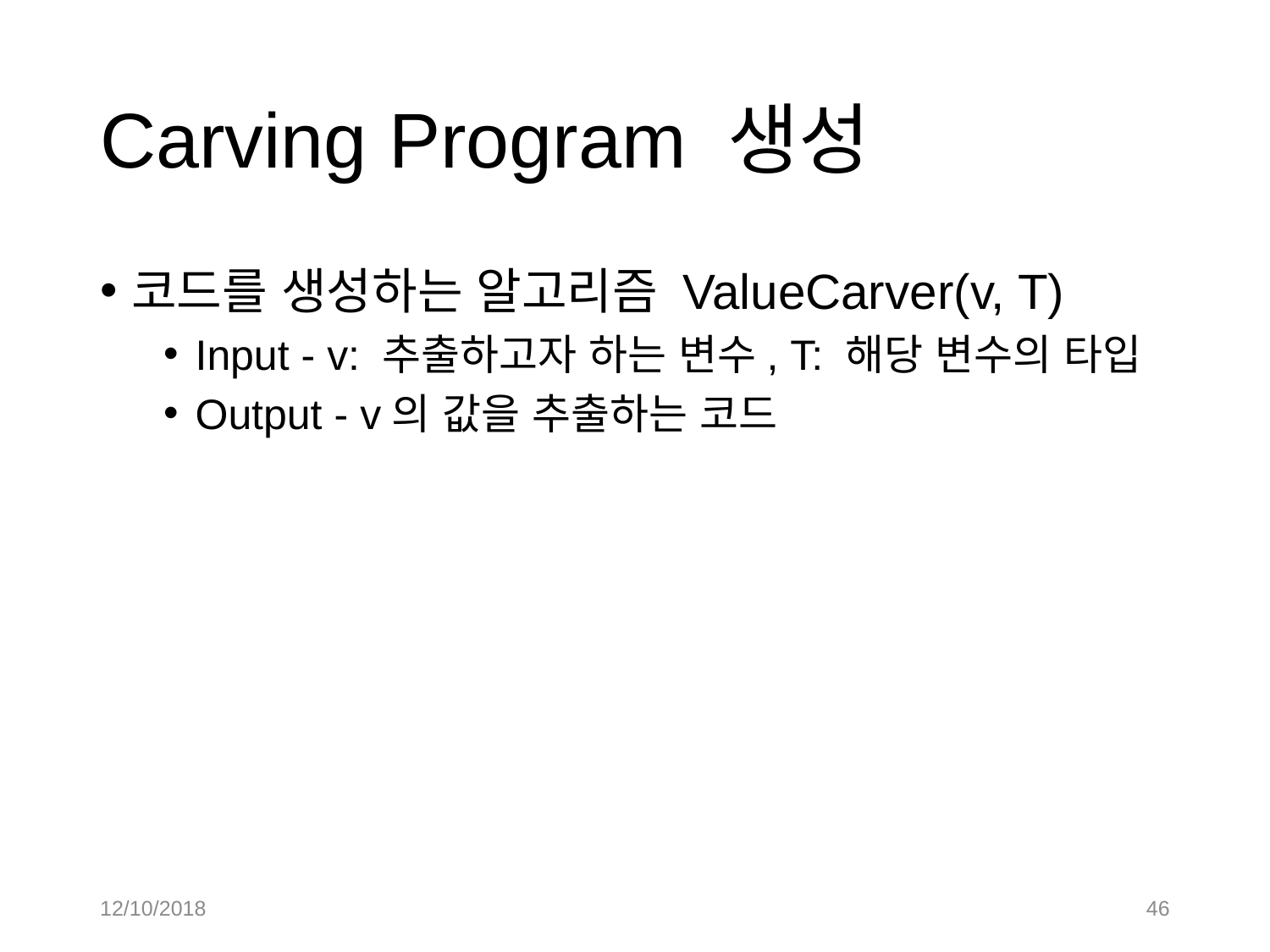

# Carving Program 생성
코드를 생성하는 알고리즘 ValueCarver(v, T)
Input - v: 추출하고자 하는 변수, T: 해당 변수의 타입
Output - v의 값을 추출하는 코드

12/10/2018
46